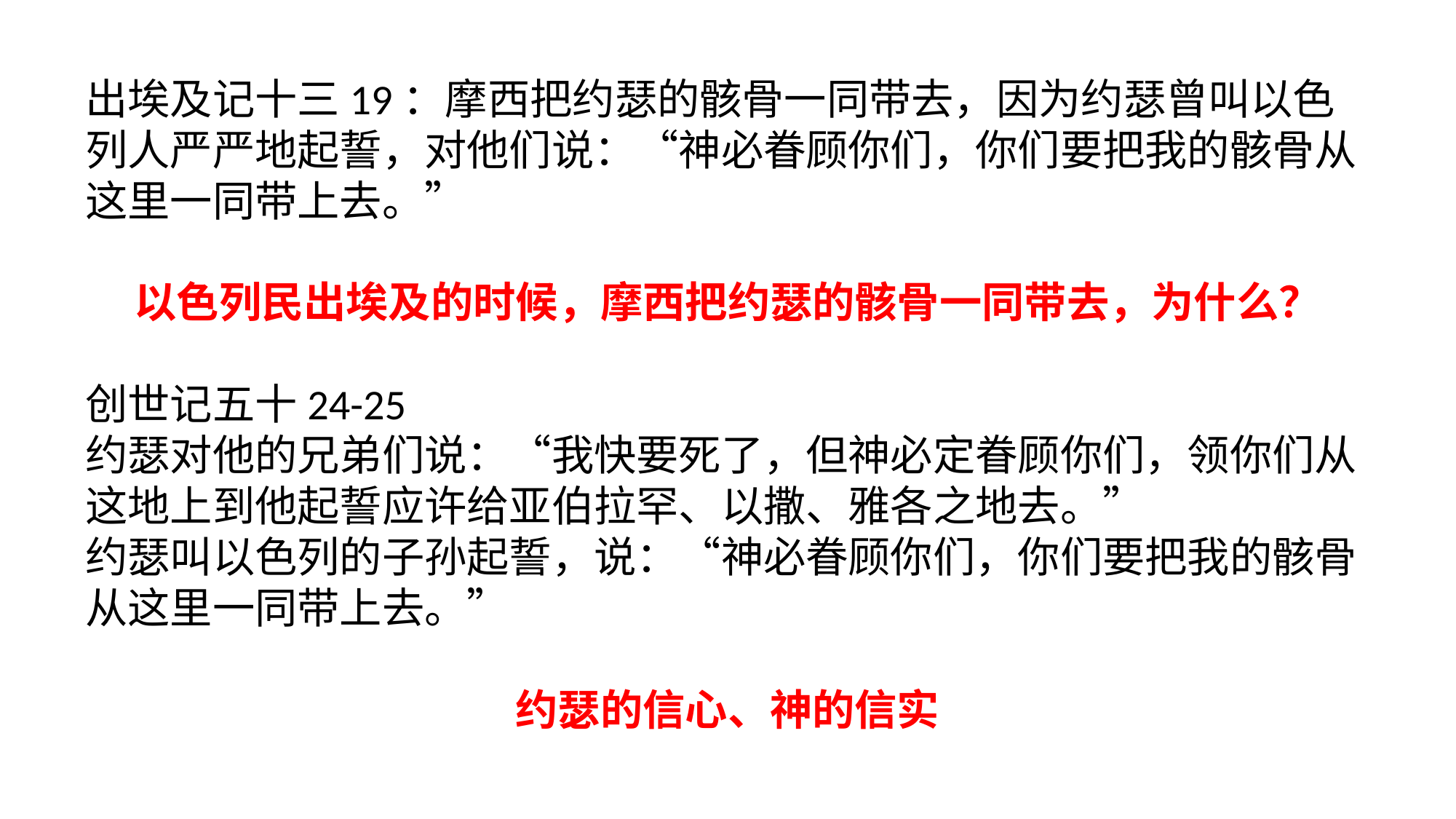

出埃及记十三19：摩西把约瑟的骸骨一同带去，因为约瑟曾叫以色列人严严地起誓，对他们说：“神必眷顾你们，你们要把我的骸骨从这里一同带上去。”

以色列民出埃及的时候，摩西把约瑟的骸骨一同带去，为什么？

创世记五十24-25
约瑟对他的兄弟们说：“我快要死了，但神必定眷顾你们，领你们从这地上到他起誓应许给亚伯拉罕、以撒、雅各之地去。”
约瑟叫以色列的子孙起誓，说：“神必眷顾你们，你们要把我的骸骨从这里一同带上去。”

约瑟的信心、神的信实